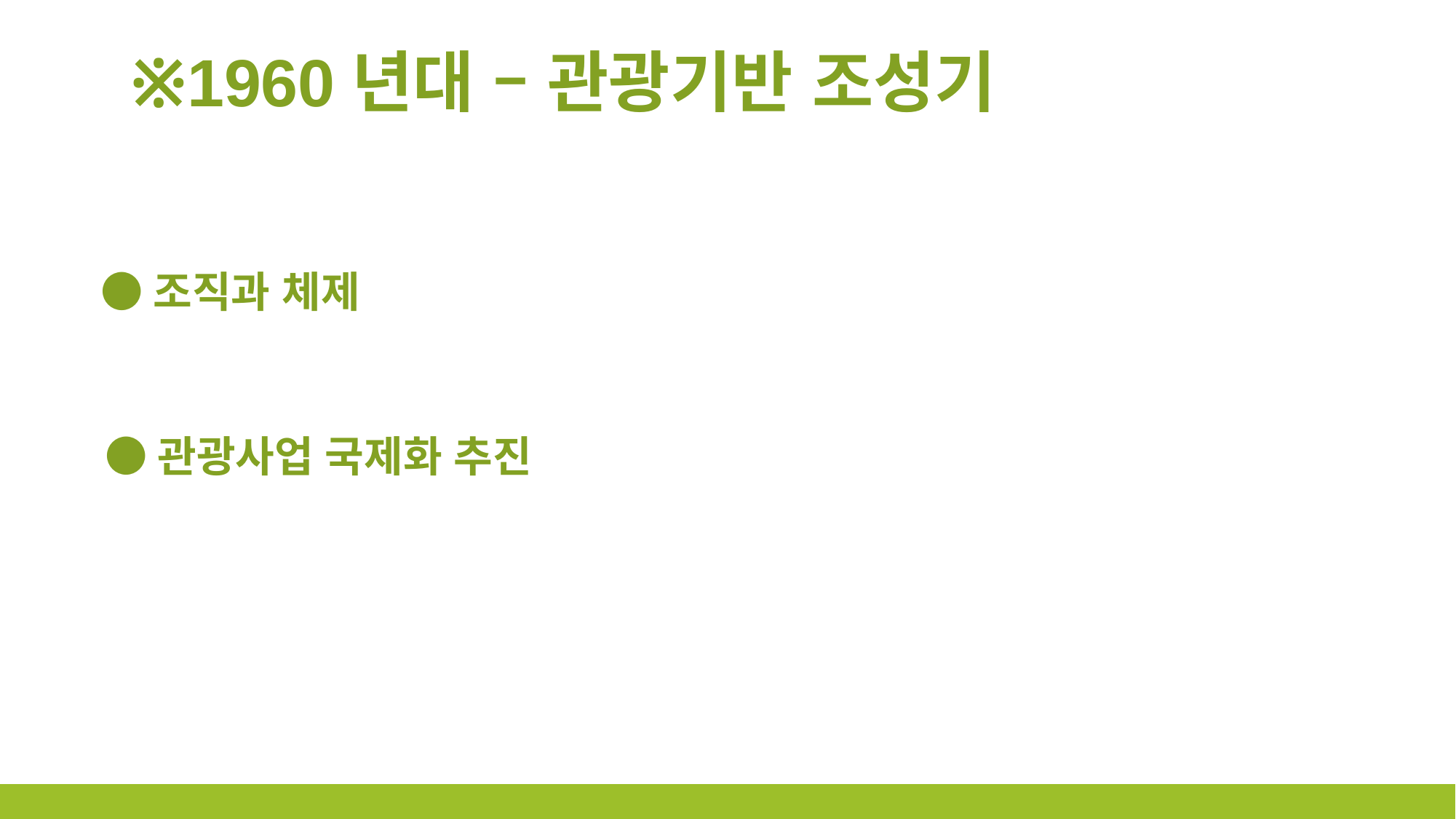

※1960년대 – 관광기반 조성기

  ●조직과 체제
   ●관광사업 국제화 추진